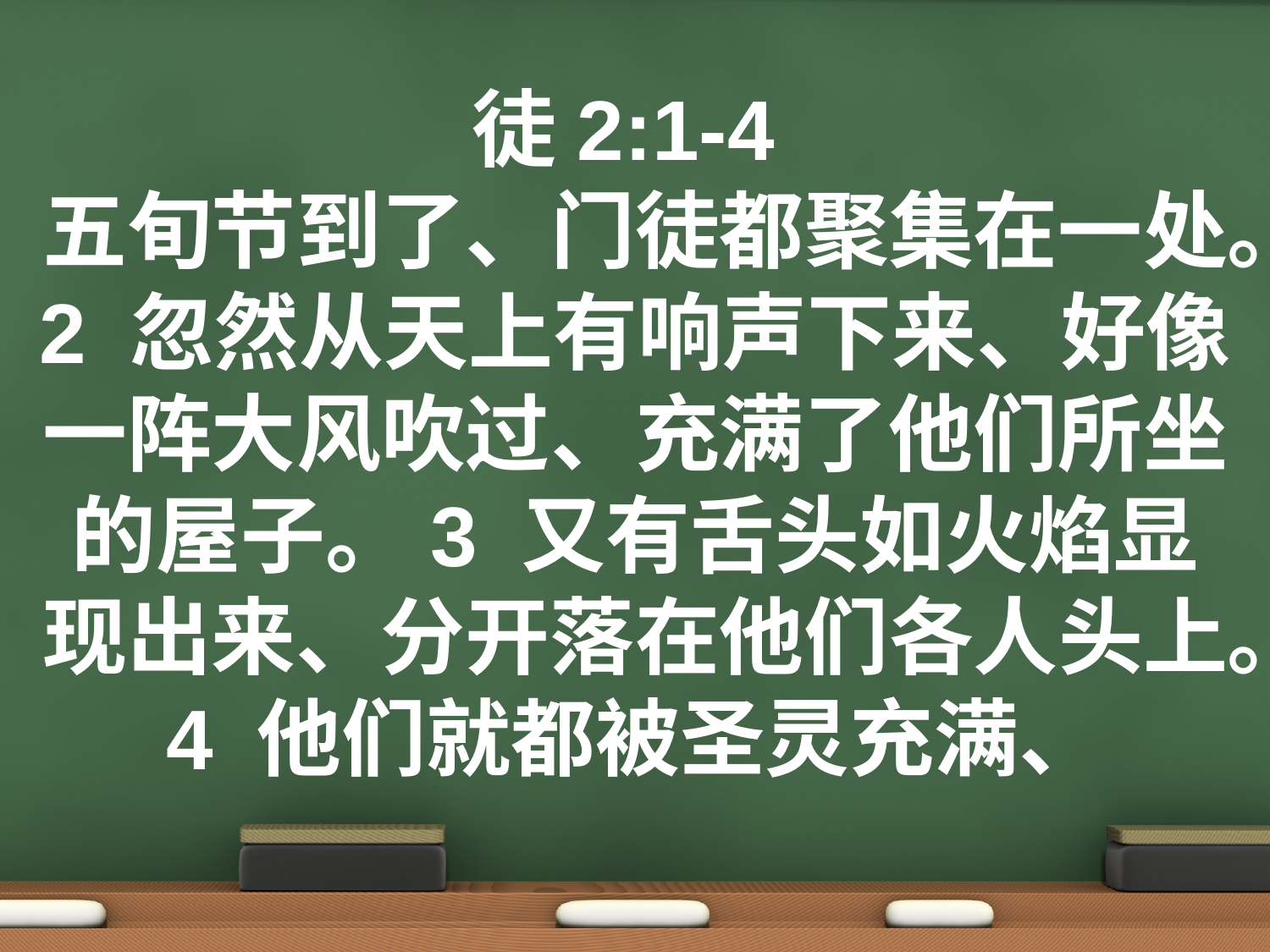

徒2:1-4
五旬节到了、门徒都聚集在一处。2 忽然从天上有响声下来、好像一阵大风吹过、充满了他们所坐的屋子。3 又有舌头如火焰显现出来、分开落在他们各人头上。4 他们就都被圣灵充满、